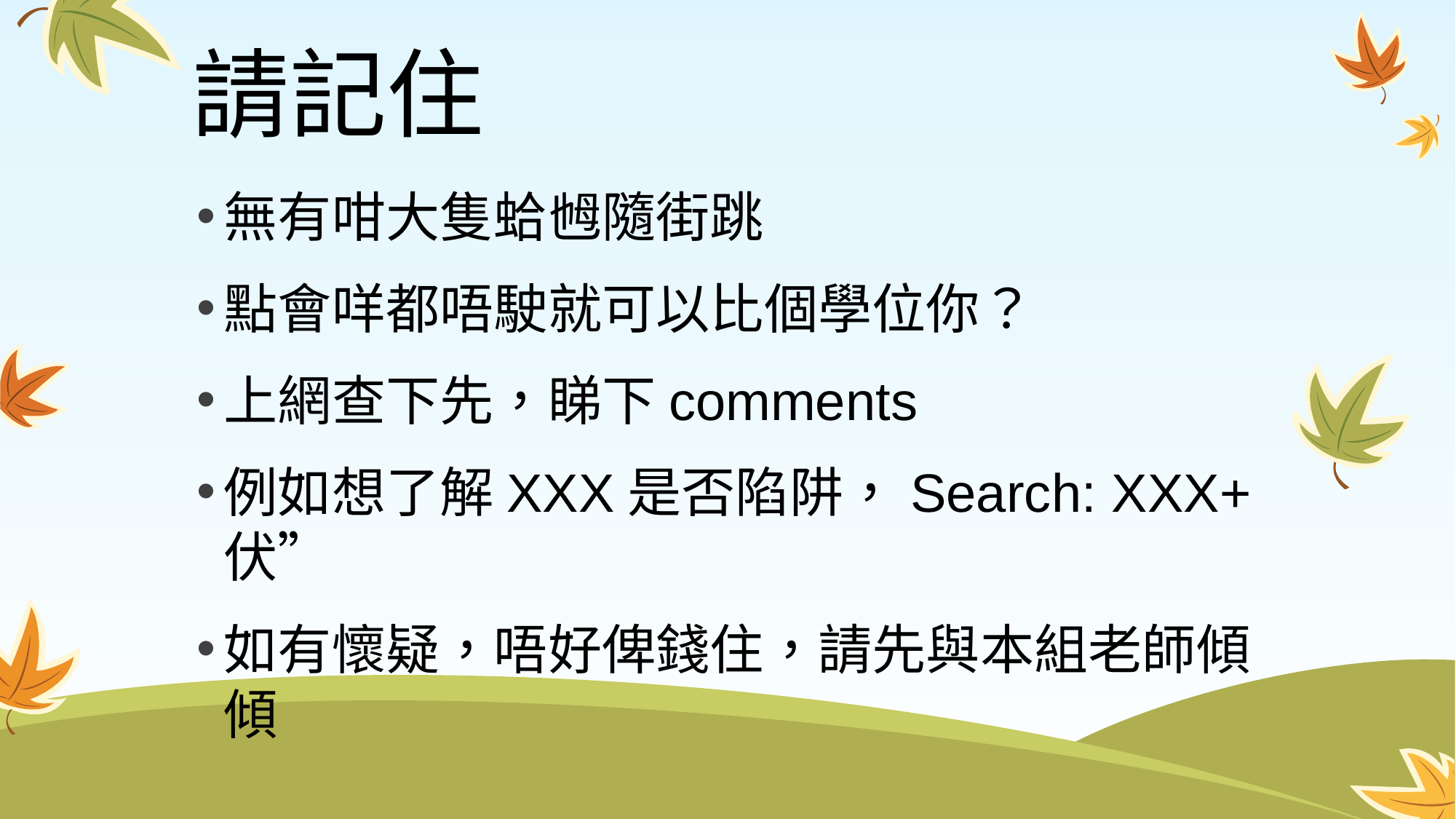

# 請記住
無有咁大隻蛤乸隨街跳
點會咩都唔駛就可以比個學位你？
上網查下先，睇下comments
例如想了解XXX是否陷阱，Search: XXX+ 伏”
如有懷疑，唔好俾錢住，請先與本組老師傾傾